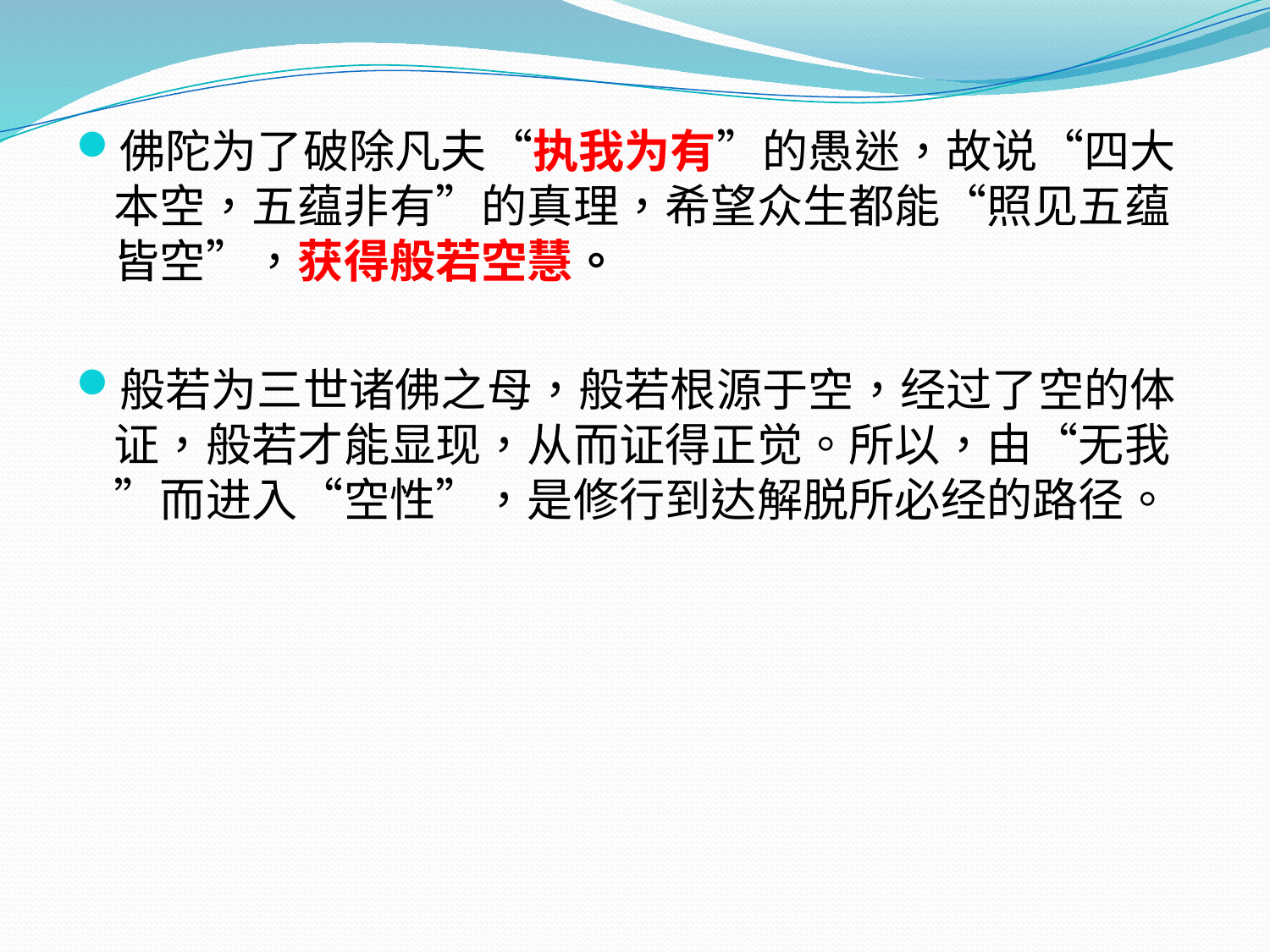

佛陀为了破除凡夫“执我为有”的愚迷，故说“四大本空，五蕴非有”的真理，希望众生都能“照见五蕴皆空”，获得般若空慧。

般若为三世诸佛之母，般若根源于空，经过了空的体证，般若才能显现，从而证得正觉。所以，由“无我”而进入“空性”，是修行到达解脱所必经的路径。